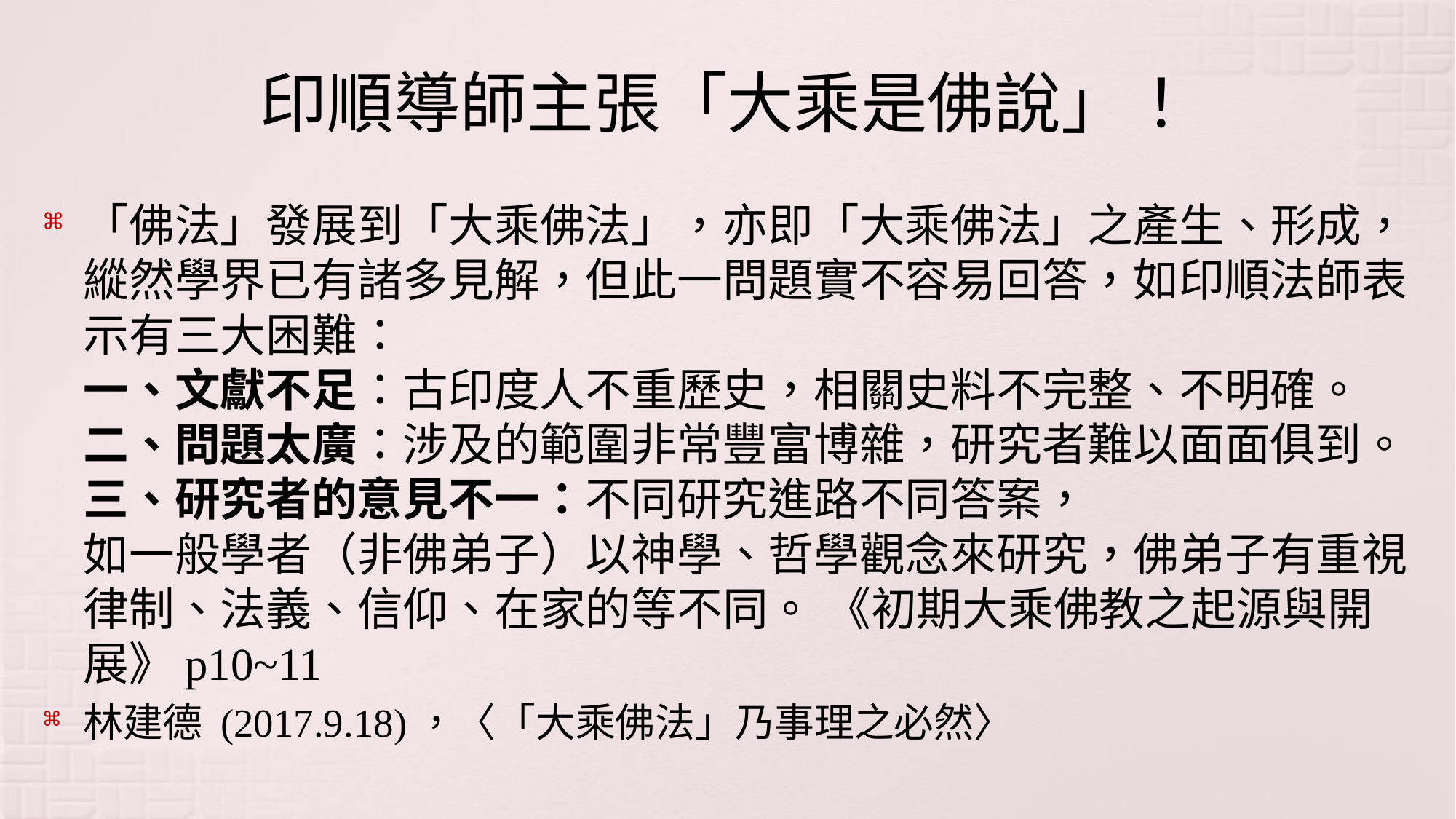

# 印順導師主張「大乘是佛說」！
「佛法」發展到「大乘佛法」，亦即「大乘佛法」之產生、形成，縱然學界已有諸多見解，但此一問題實不容易回答，如印順法師表示有三大困難：
一、文獻不足：古印度人不重歷史，相關史料不完整、不明確。
二、問題太廣：涉及的範圍非常豐富博雜，研究者難以面面俱到。
三、研究者的意見不一：不同研究進路不同答案，
如一般學者（非佛弟子）以神學、哲學觀念來研究，佛弟子有重視律制、法義、信仰、在家的等不同。 《初期大乘佛教之起源與開展》p10~11
林建德 (2017.9.18)，〈「大乘佛法」乃事理之必然〉